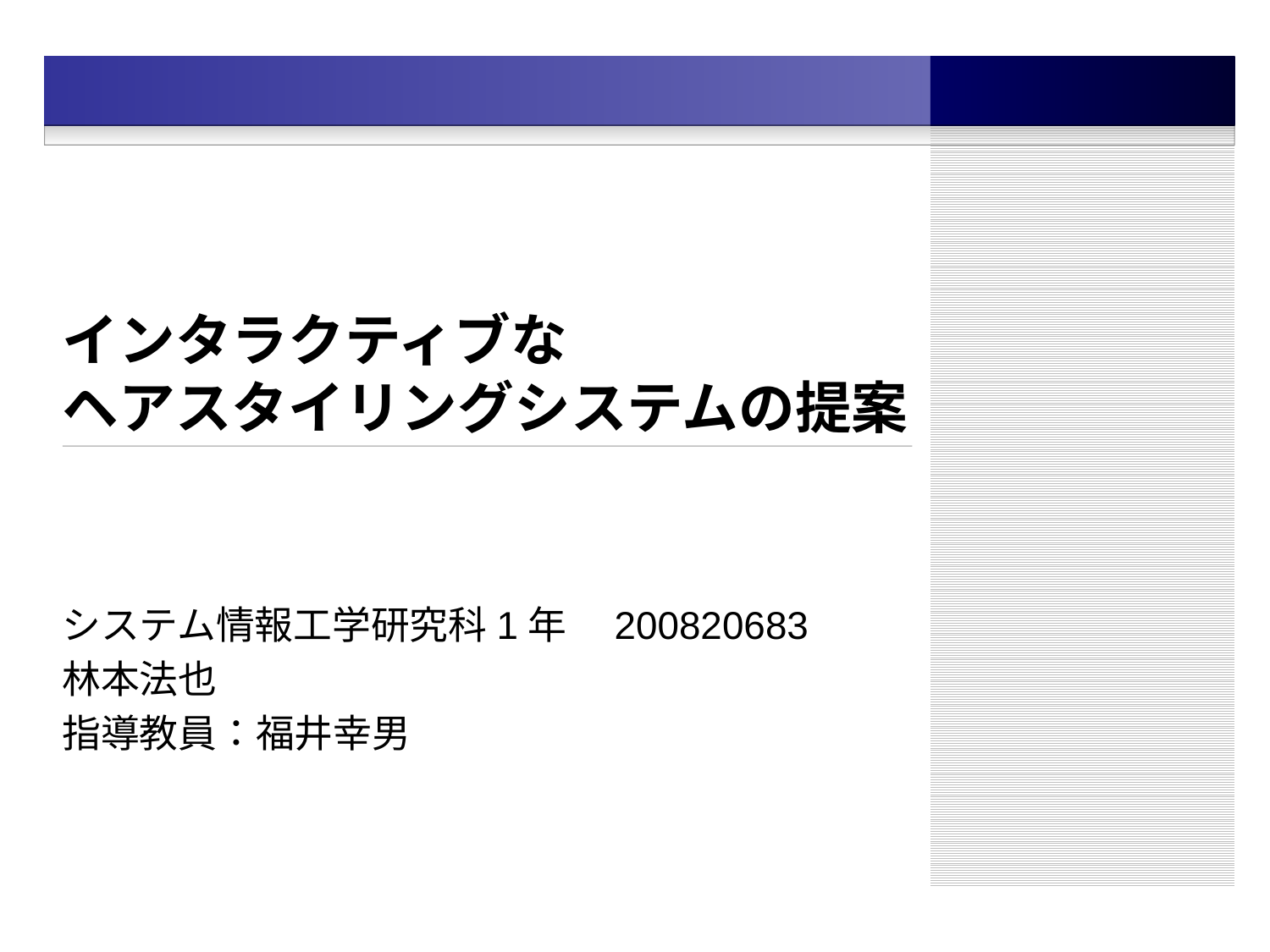

# インタラクティブな ヘアスタイリングシステムの提案
システム情報工学研究科1年　200820683
林本法也
指導教員：福井幸男